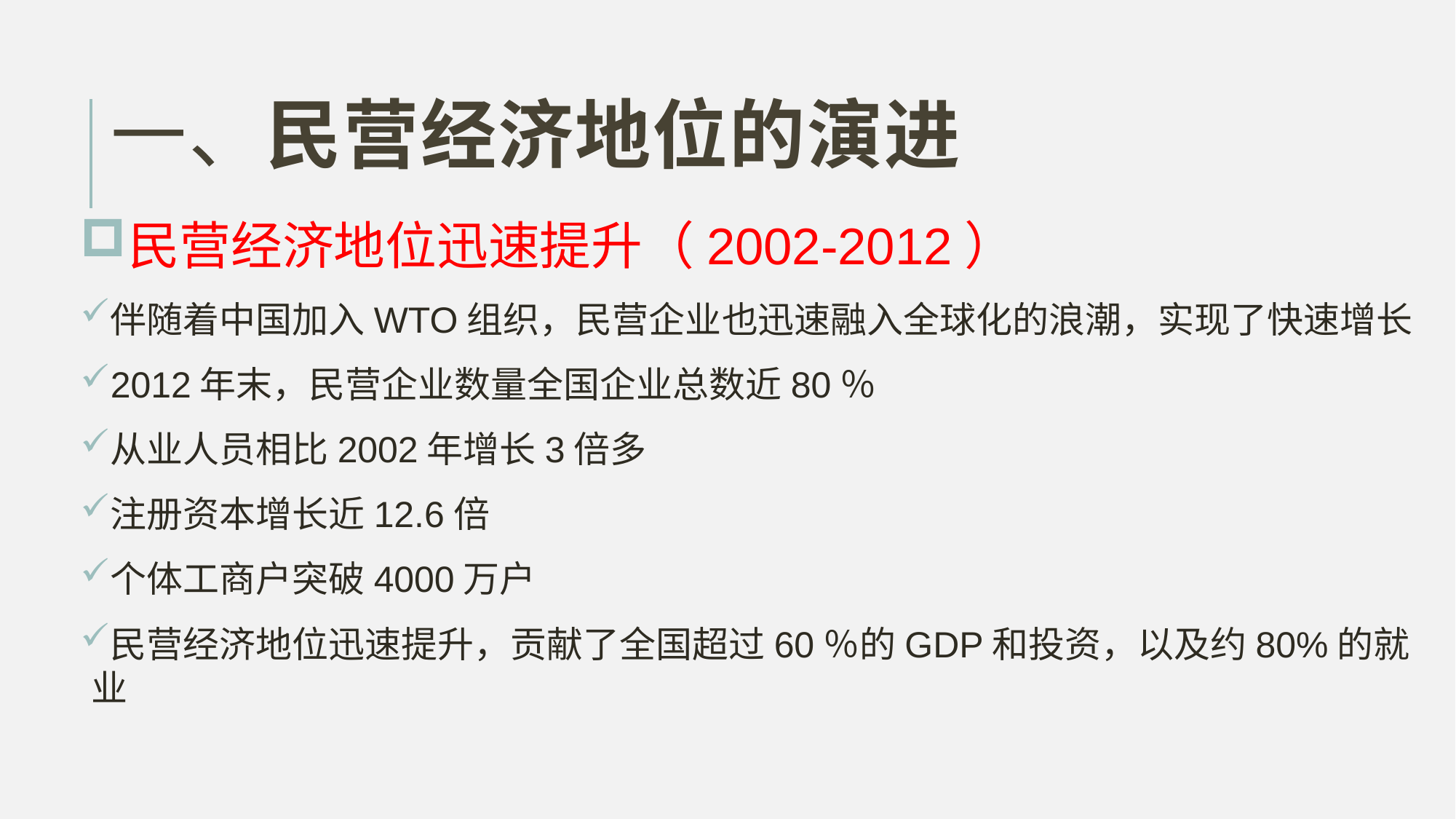

# 一、民营经济地位的演进
民营经济地位迅速提升（2002-2012）
伴随着中国加入WTO组织，民营企业也迅速融入全球化的浪潮，实现了快速增长
2012年末，民营企业数量全国企业总数近80％
从业人员相比2002年增长3倍多
注册资本增长近12.6倍
个体工商户突破4000万户
民营经济地位迅速提升，贡献了全国超过60％的GDP和投资，以及约80%的就业